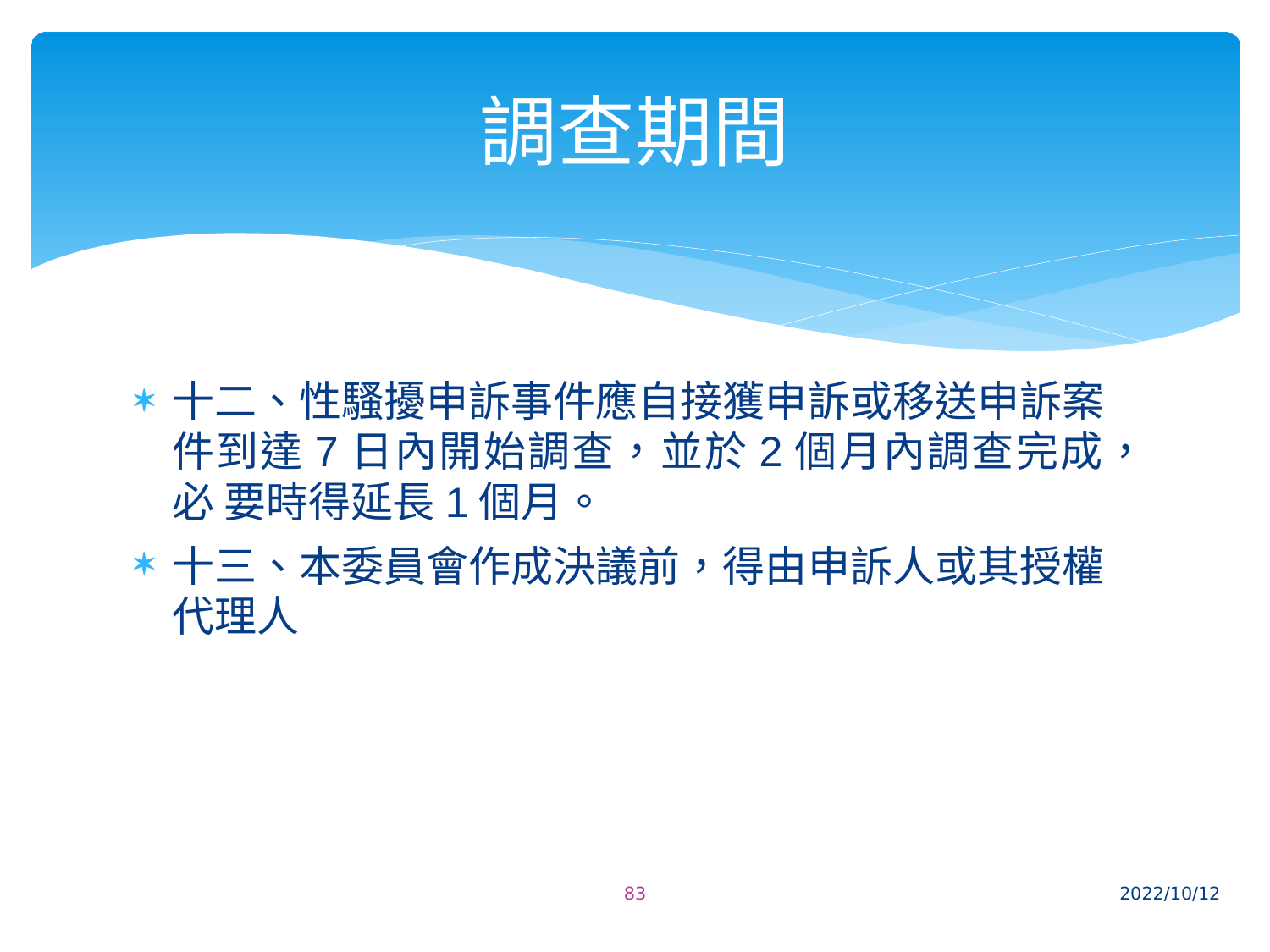

# 調查期間
十二、性騷擾申訴事件應自接獲申訴或移送申訴案 件到達7日內開始調查，並於2個月內調查完成，必 要時得延長1個月。
十三、本委員會作成決議前，得由申訴人或其授權 代理人
83
2022/10/12